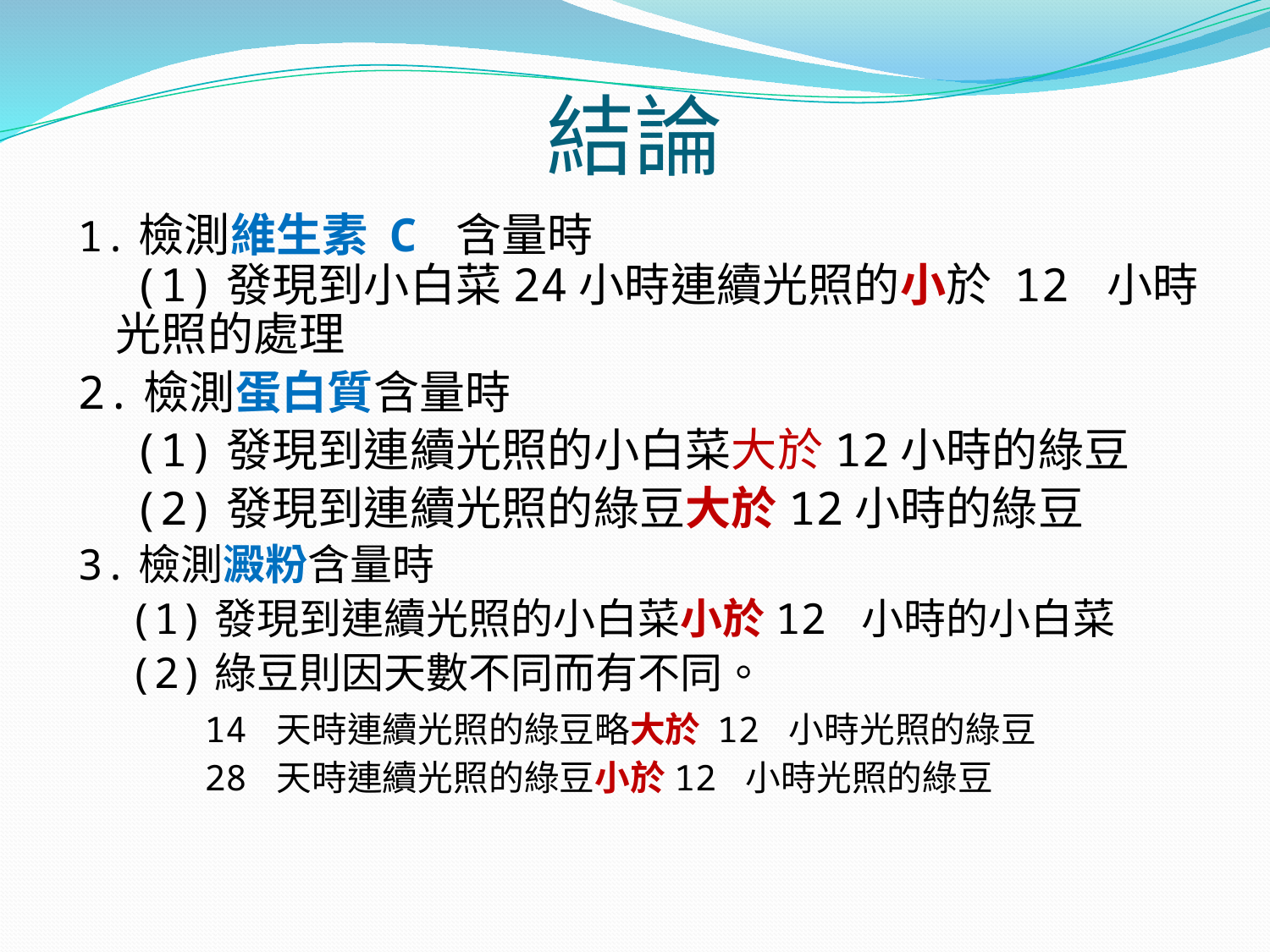

# 結論
1.檢測維生素 C 含量時
  (1)發現到小白菜24小時連續光照的小於 12 小時光照的處理
2.檢測蛋白質含量時
  (1)發現到連續光照的小白菜大於12小時的綠豆
  (2)發現到連續光照的綠豆大於12小時的綠豆
3.檢測澱粉含量時
  (1)發現到連續光照的小白菜小於12 小時的小白菜
  (2)綠豆則因天數不同而有不同。
     14 天時連續光照的綠豆略大於 12 小時光照的綠豆
      28 天時連續光照的綠豆小於12 小時光照的綠豆